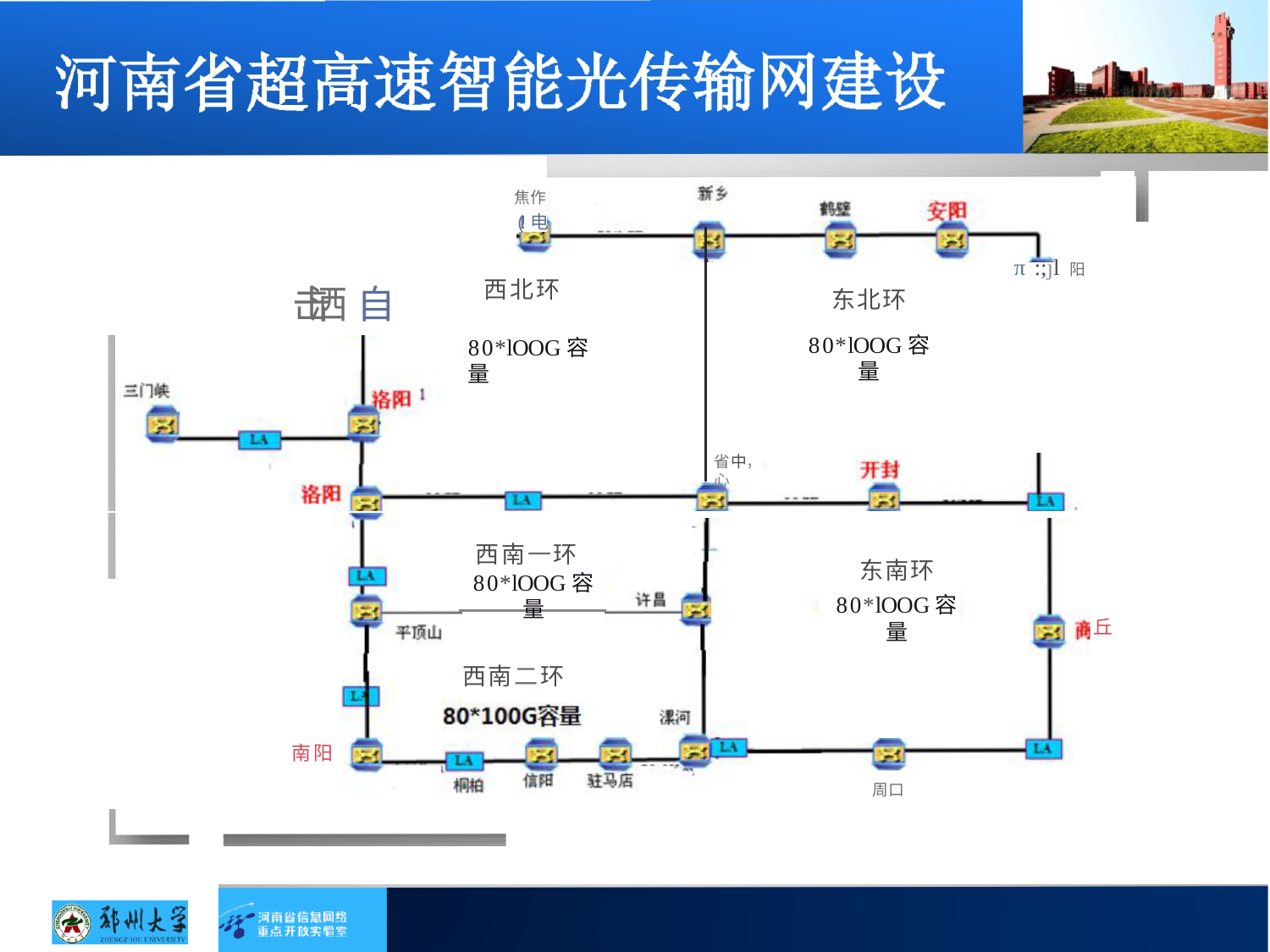

焦作
(I!电

π:;jl阳

西北环
击洒 自
东北环

80*lOOG容量
80*lOOG容量

省中，心
西南一环
80*lOOG容量
东南环
80*lOOG容量

丘

西南二环

南阳

周口